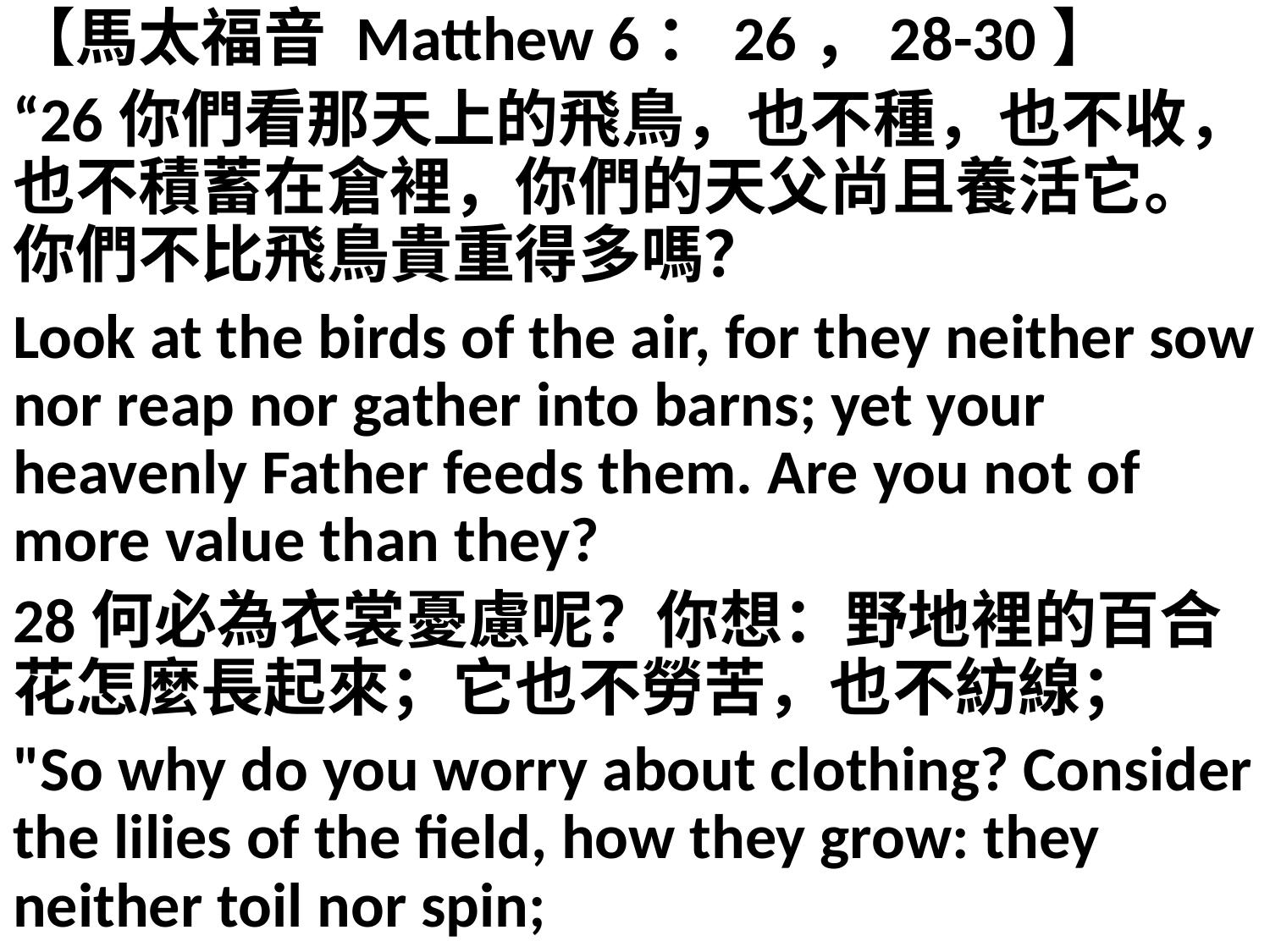

【馬太福音 Matthew 6：26，28-30】
“26你們看那天上的飛鳥，也不種，也不收，也不積蓄在倉裡，你們的天父尚且養活它。你們不比飛鳥貴重得多嗎？
Look at the birds of the air, for they neither sow nor reap nor gather into barns; yet your heavenly Father feeds them. Are you not of more value than they?
28何必為衣裳憂慮呢？你想：野地裡的百合花怎麼長起來；它也不勞苦，也不紡線；
"So why do you worry about clothing? Consider the lilies of the field, how they grow: they neither toil nor spin;